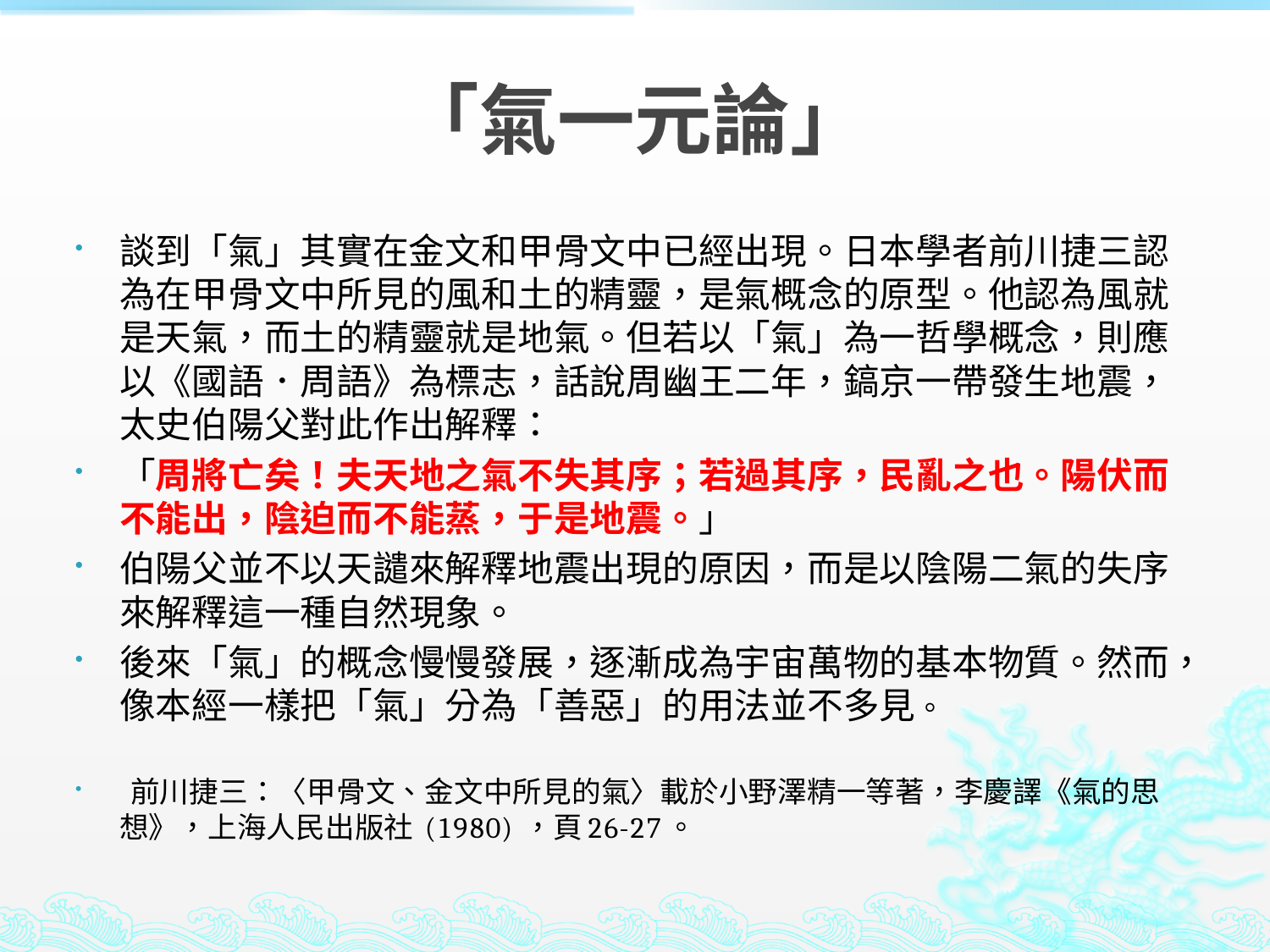

# 「氣一元論」
談到「氣」其實在金文和甲骨文中已經出現。日本學者前川捷三認為在甲骨文中所見的風和土的精靈，是氣概念的原型。他認為風就是天氣，而土的精靈就是地氣。但若以「氣」為一哲學概念，則應以《國語．周語》為標志，話說周幽王二年，鎬京一帶發生地震，太史伯陽父對此作出解釋：
「周將亡矣！夫天地之氣不失其序；若過其序，民亂之也。陽伏而不能出，陰迫而不能蒸，于是地震。」
伯陽父並不以天譴來解釋地震出現的原因，而是以陰陽二氣的失序來解釋這一種自然現象。
後來「氣」的概念慢慢發展，逐漸成為宇宙萬物的基本物質。然而，像本經一樣把「氣」分為「善惡」的用法並不多見。

 前川捷三：〈甲骨文、金文中所見的氣〉載於小野澤精一等著，李慶譯《氣的思想》，上海人民出版社 (1980) ，頁26-27。